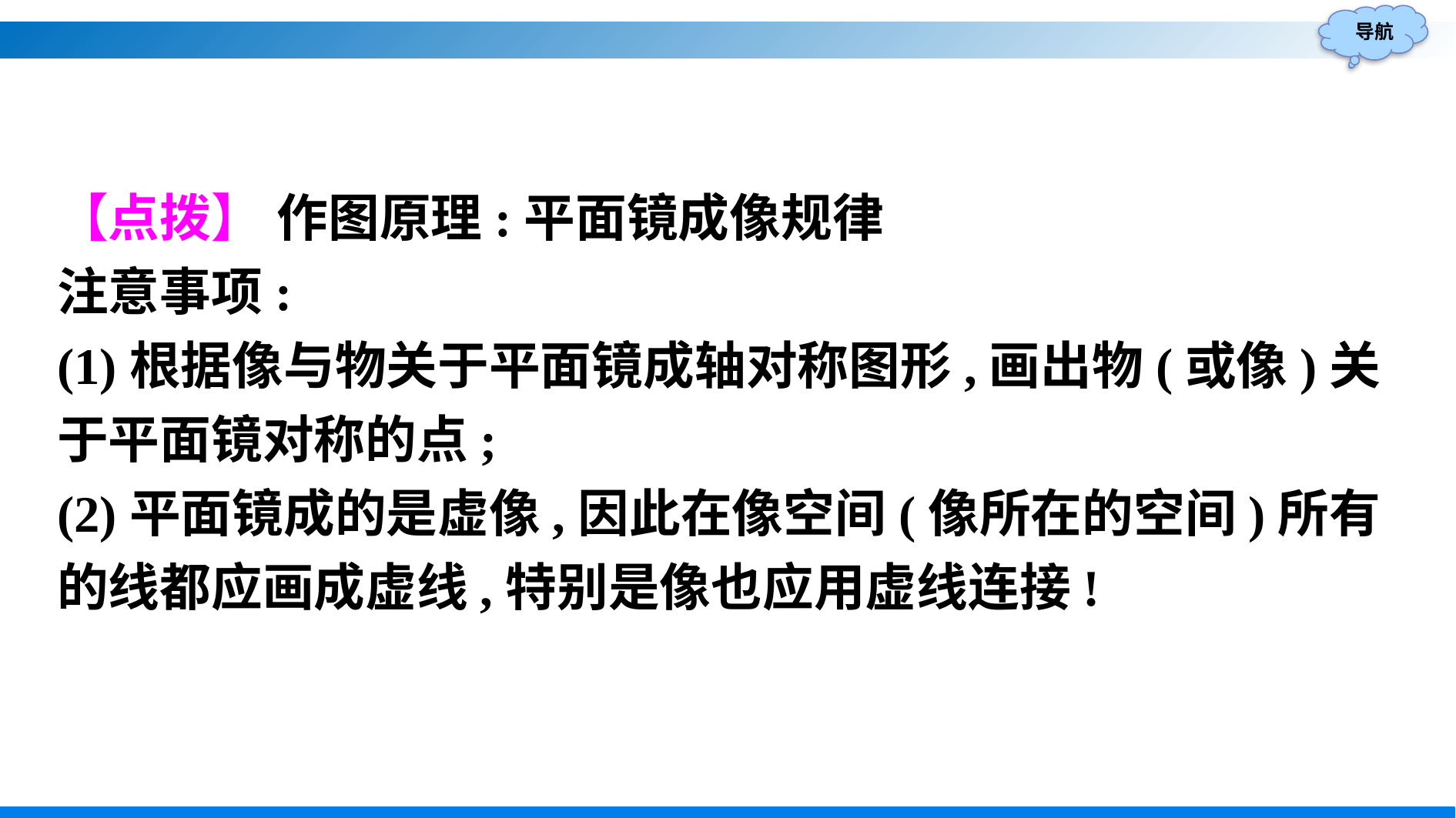

【点拨】 作图原理:平面镜成像规律
注意事项:
(1)根据像与物关于平面镜成轴对称图形,画出物(或像)关于平面镜对称的点;
(2)平面镜成的是虚像,因此在像空间(像所在的空间)所有的线都应画成虚线,特别是像也应用虚线连接!